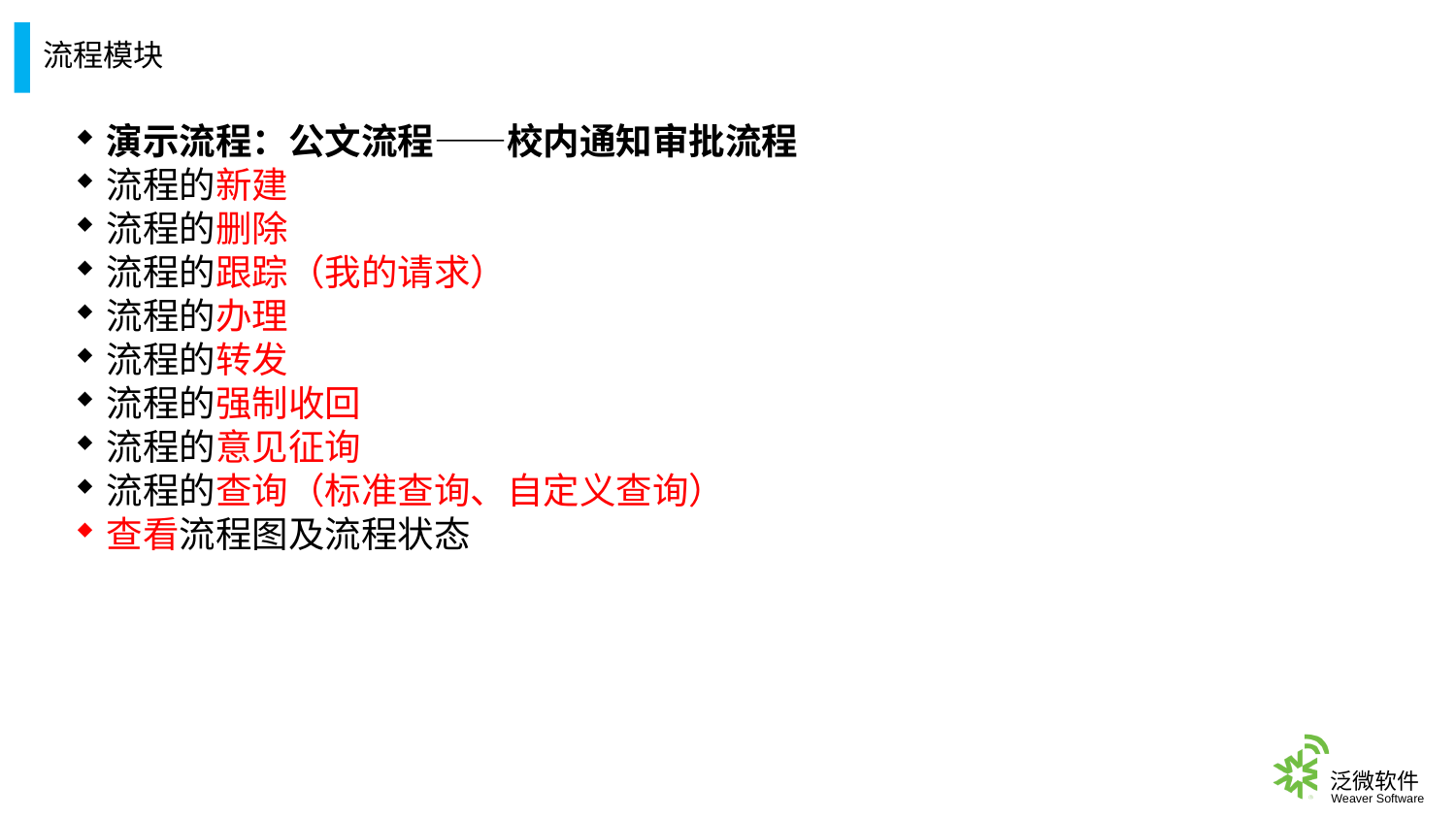

流程模块
演示流程：公文流程——校内通知审批流程
流程的新建
流程的删除
流程的跟踪（我的请求）
流程的办理
流程的转发
流程的强制收回
流程的意见征询
流程的查询（标准查询、自定义查询）
查看流程图及流程状态